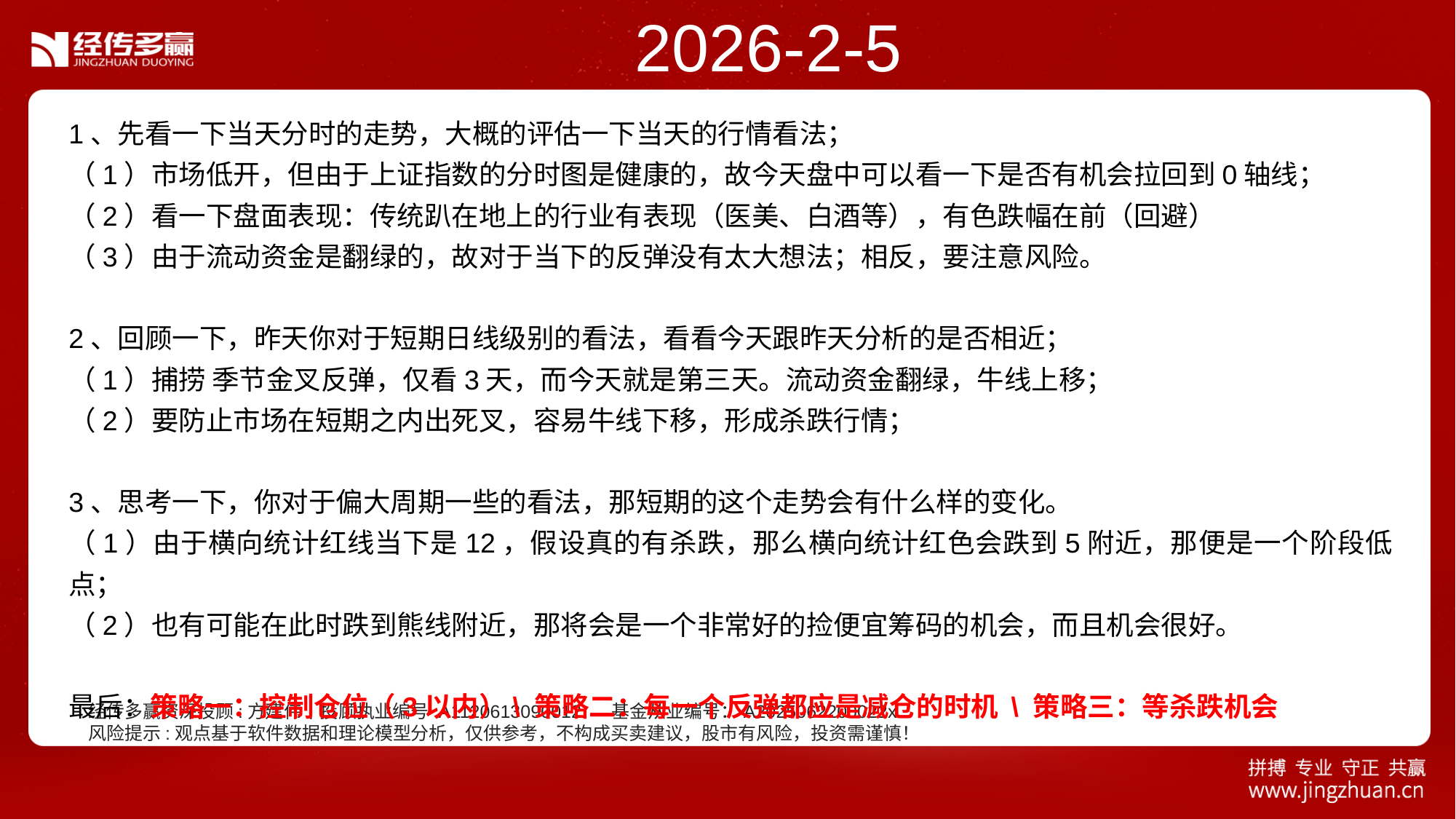

2026-2-5
1、先看一下当天分时的走势，大概的评估一下当天的行情看法；
（1）市场低开，但由于上证指数的分时图是健康的，故今天盘中可以看一下是否有机会拉回到0轴线；
（2）看一下盘面表现：传统趴在地上的行业有表现（医美、白酒等），有色跌幅在前（回避）
（3）由于流动资金是翻绿的，故对于当下的反弹没有太大想法；相反，要注意风险。

2、回顾一下，昨天你对于短期日线级别的看法，看看今天跟昨天分析的是否相近；
（1）捕捞 季节金叉反弹，仅看3天，而今天就是第三天。流动资金翻绿，牛线上移；
（2）要防止市场在短期之内出死叉，容易牛线下移，形成杀跌行情；

3、思考一下，你对于偏大周期一些的看法，那短期的这个走势会有什么样的变化。
（1）由于横向统计红线当下是12，假设真的有杀跌，那么横向统计红色会跌到5附近，那便是一个阶段低点；
（2）也有可能在此时跌到熊线附近，那将会是一个非常好的捡便宜筹码的机会，而且机会很好。

最后：策略一：控制仓位（3以内）\ 策略二：每一个反弹都应是减仓的时机 \ 策略三：等杀跌机会